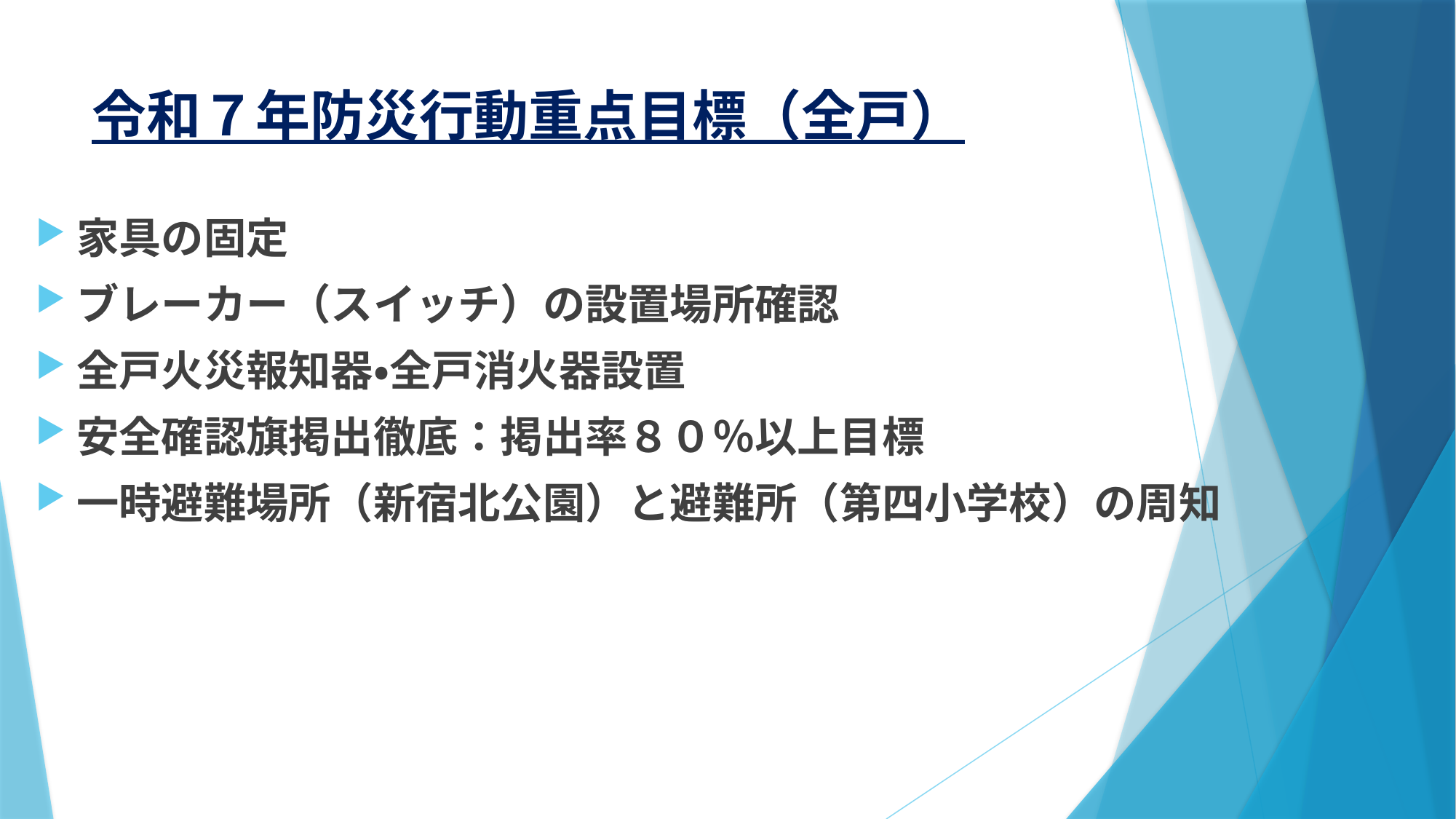

# 令和７年防災行動重点目標（全戸）
家具の固定
ブレーカー（スイッチ）の設置場所確認
全戸火災報知器・全戸消火器設置
安全確認旗掲出徹底：掲出率８０％以上目標
一時避難場所（新宿北公園）と避難所（第四小学校）の周知